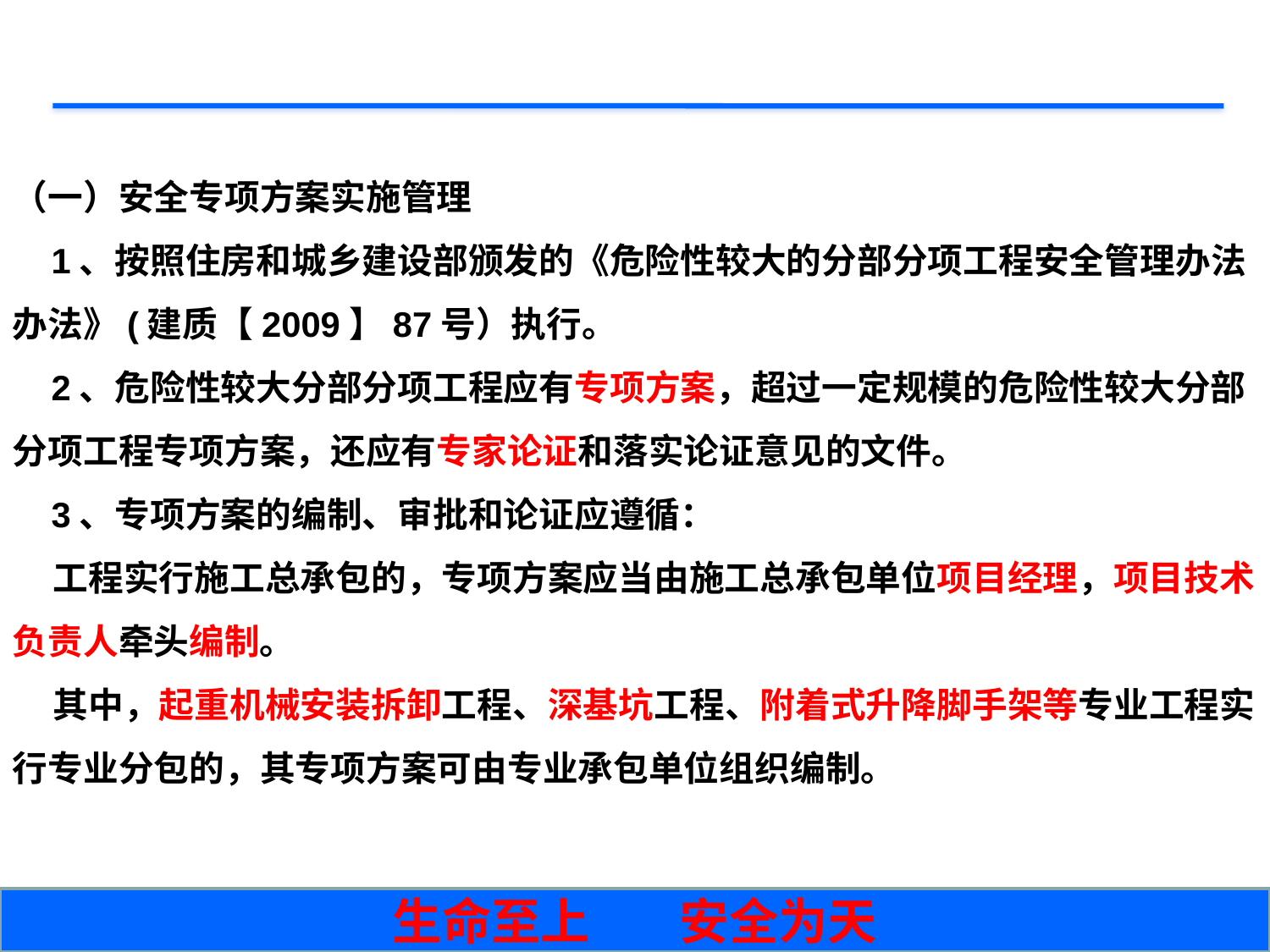

（一）安全专项方案实施管理
    1、按照住房和城乡建设部颁发的《危险性较大的分部分项工程安全管理办法办法》(建质【2009】87号）执行。
    2、危险性较大分部分项工程应有专项方案，超过一定规模的危险性较大分部分项工程专项方案，还应有专家论证和落实论证意见的文件。
    3、专项方案的编制、审批和论证应遵循：
    工程实行施工总承包的，专项方案应当由施工总承包单位项目经理，项目技术负责人牵头编制。
    其中，起重机械安装拆卸工程、深基坑工程、附着式升降脚手架等专业工程实行专业分包的，其专项方案可由专业承包单位组织编制。